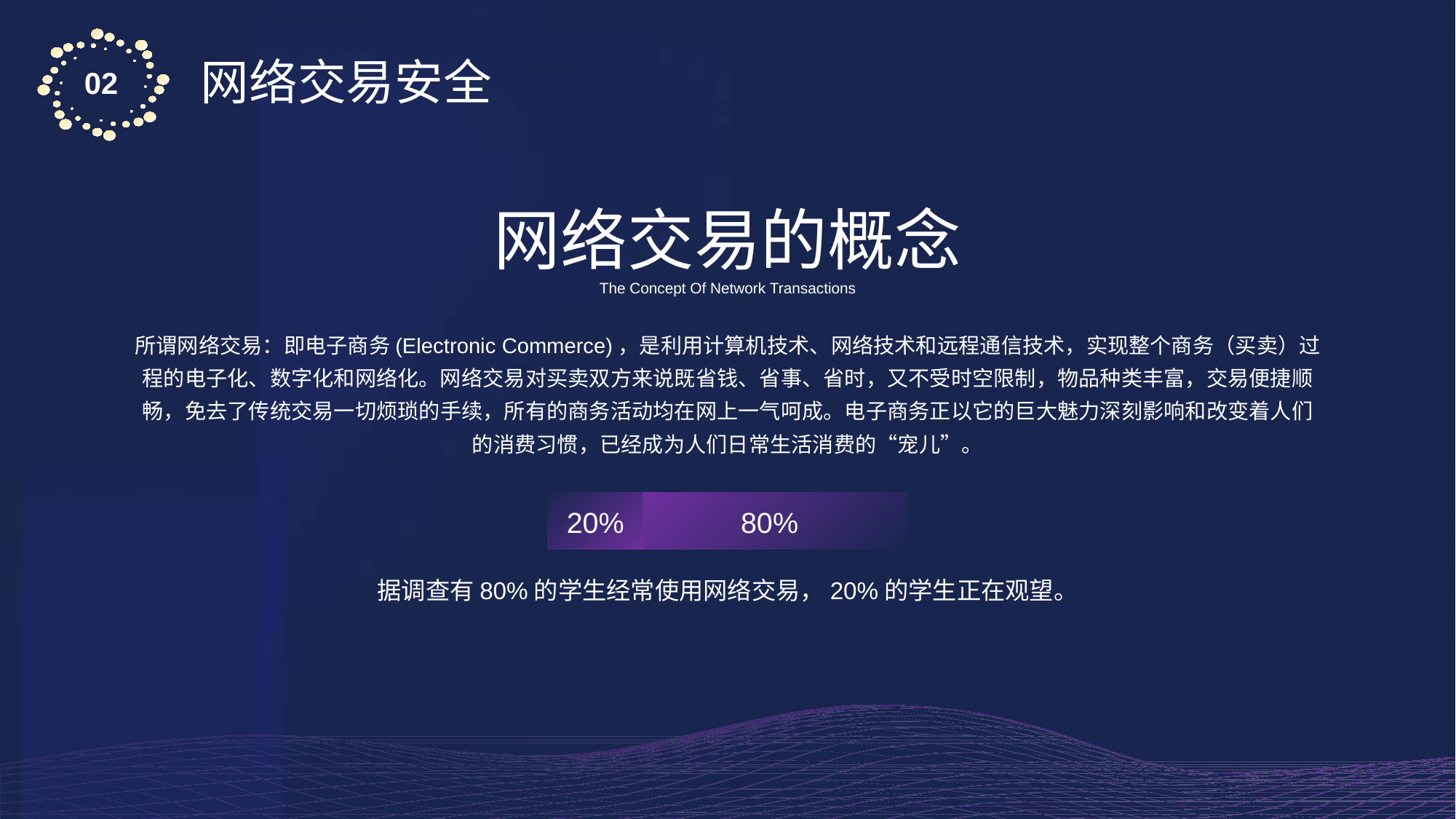

网络交易的概念
The Concept Of Network Transactions
所谓网络交易：即电子商务(Electronic Commerce)，是利用计算机技术、网络技术和远程通信技术，实现整个商务（买卖）过程的电子化、数字化和网络化。网络交易对买卖双方来说既省钱、省事、省时，又不受时空限制，物品种类丰富，交易便捷顺畅，免去了传统交易一切烦琐的手续，所有的商务活动均在网上一气呵成。电子商务正以它的巨大魅力深刻影响和改变着人们的消费习惯，已经成为人们日常生活消费的“宠儿”。

20%
80%
据调查有80%的学生经常使用网络交易，20%的学生正在观望。